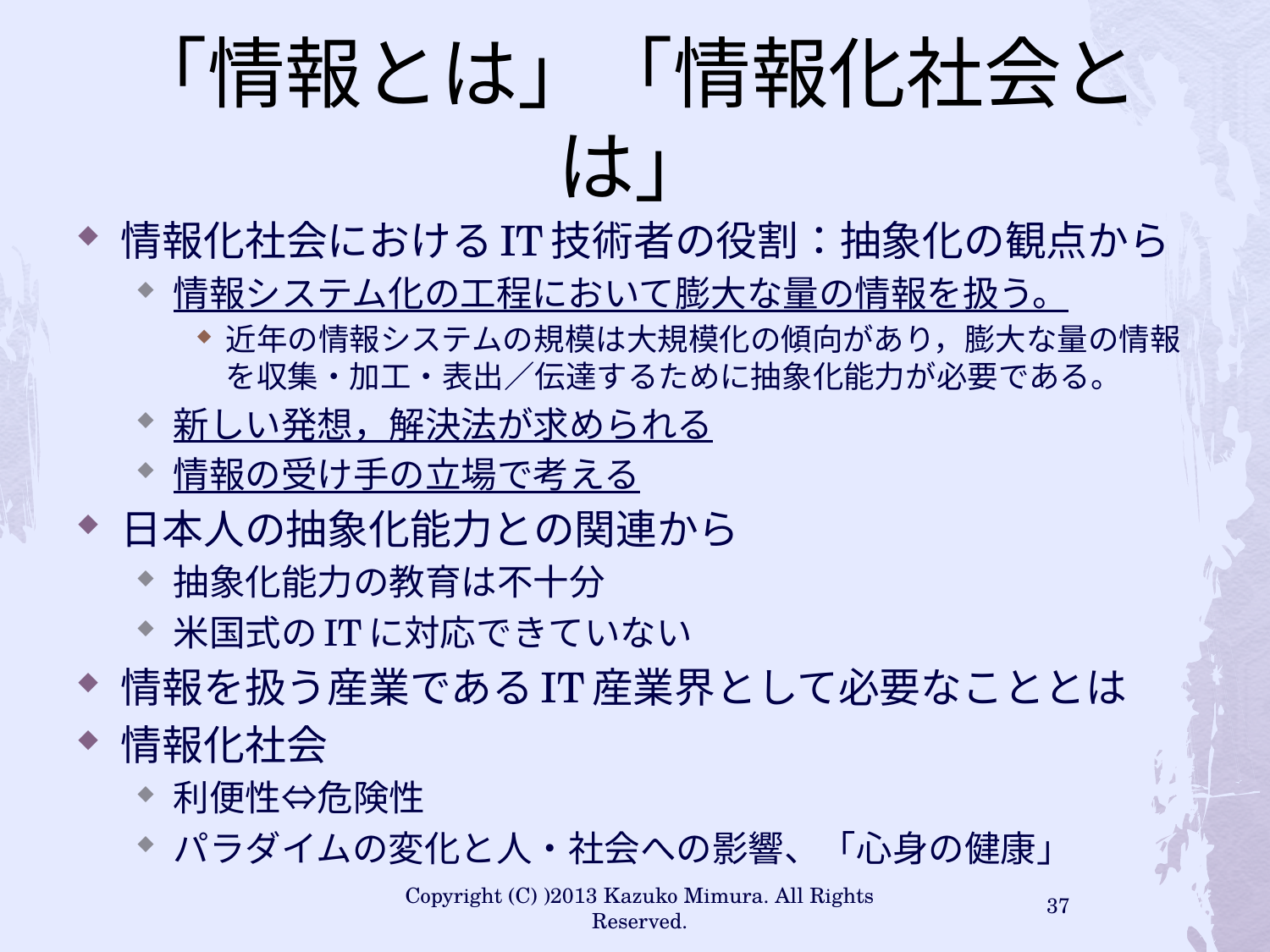

# 「情報とは」「情報化社会とは」
情報化社会におけるIT技術者の役割：抽象化の観点から
情報システム化の工程において膨大な量の情報を扱う。
近年の情報システムの規模は大規模化の傾向があり，膨大な量の情報を収集・加工・表出／伝達するために抽象化能力が必要である。
新しい発想，解決法が求められる
情報の受け手の立場で考える
日本人の抽象化能力との関連から
抽象化能力の教育は不十分
米国式のITに対応できていない
情報を扱う産業であるIT産業界として必要なこととは
情報化社会
利便性⇔危険性
パラダイムの変化と人・社会への影響、「心身の健康」
Copyright (C) )2013 Kazuko Mimura. All Rights Reserved.
37